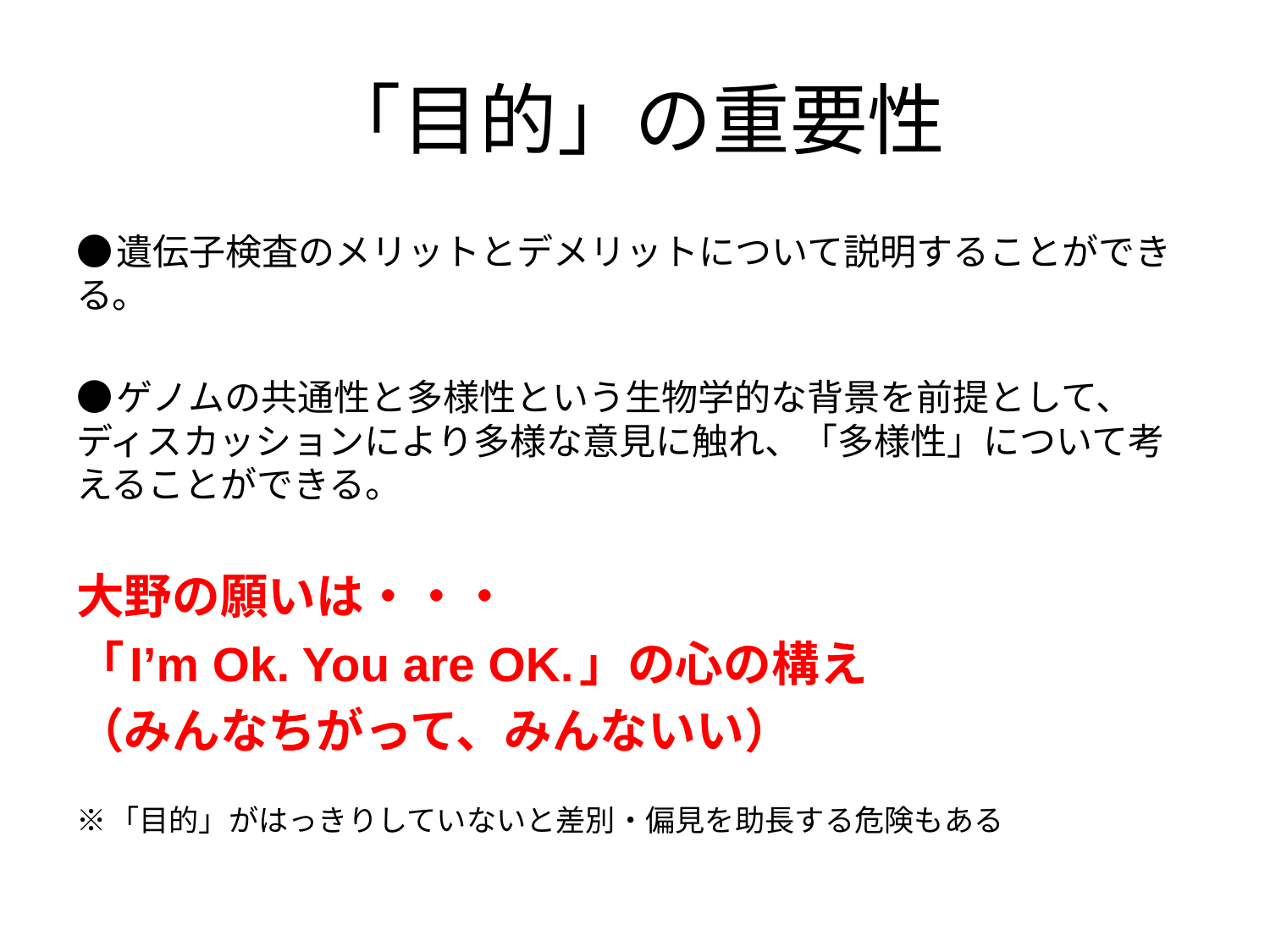

# 「目的」の重要性
●遺伝子検査のメリットとデメリットについて説明することができる。

●ゲノムの共通性と多様性という生物学的な背景を前提として、ディスカッションにより多様な意見に触れ、「多様性」について考えることができる。

大野の願いは・・・
「I’m Ok. You are OK.」の心の構え
（みんなちがって、みんないい）

※「目的」がはっきりしていないと差別・偏見を助長する危険もある